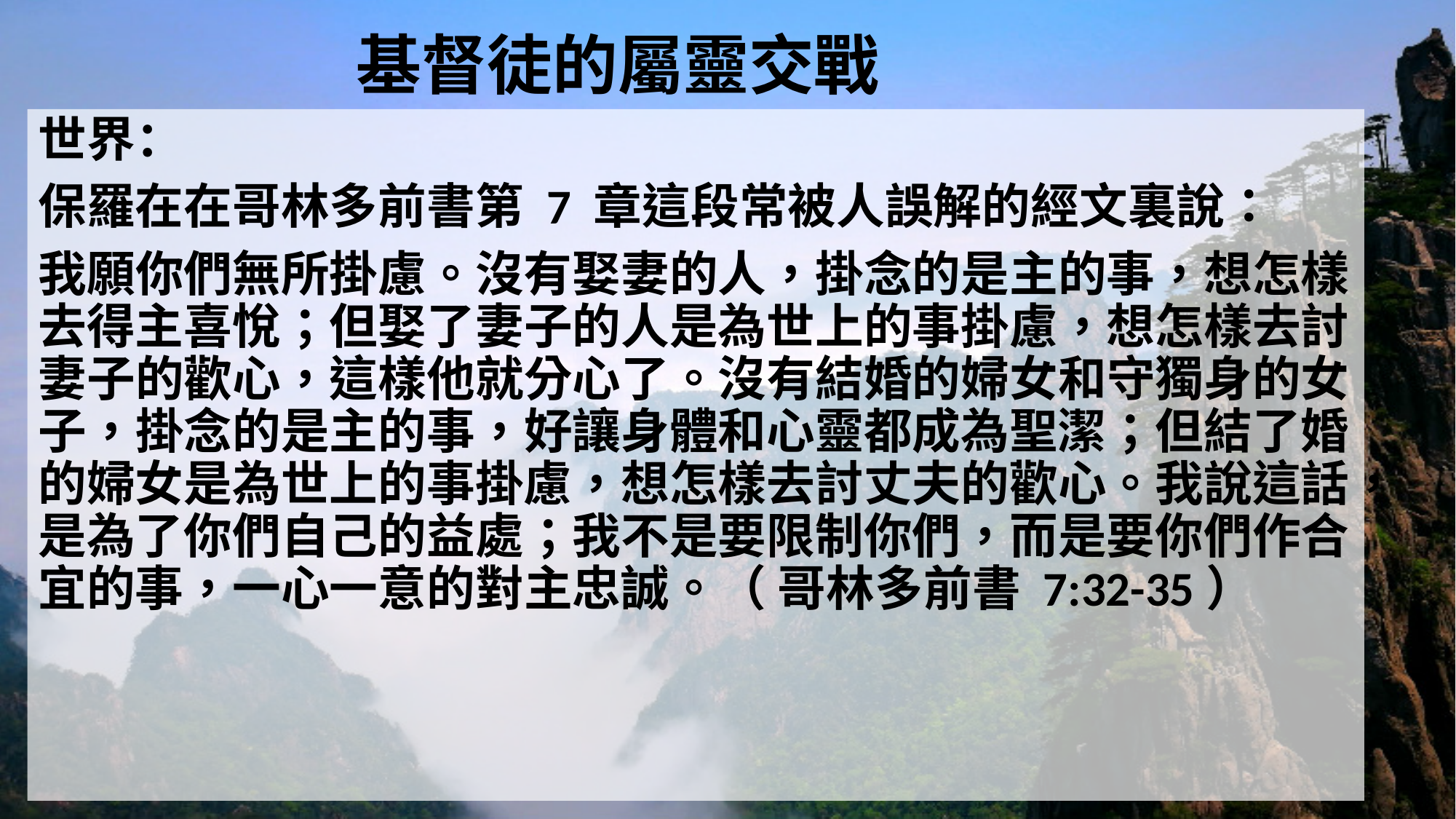

# 基督徒的屬靈交戰
世界：
保羅在在哥林多前書第 7 章這段常被人誤解的經文裏說：
我願你們無所掛慮。沒有娶妻的人，掛念的是主的事，想怎樣去得主喜悅；但娶了妻子的人是為世上的事掛慮，想怎樣去討妻子的歡心，這樣他就分心了。沒有結婚的婦女和守獨身的女子，掛念的是主的事，好讓身體和心靈都成為聖潔；但結了婚的婦女是為世上的事掛慮，想怎樣去討丈夫的歡心。我說這話，是為了你們自己的益處；我不是要限制你們，而是要你們作合宜的事，一心一意的對主忠誠。（ 哥林多前書 7:32-35）